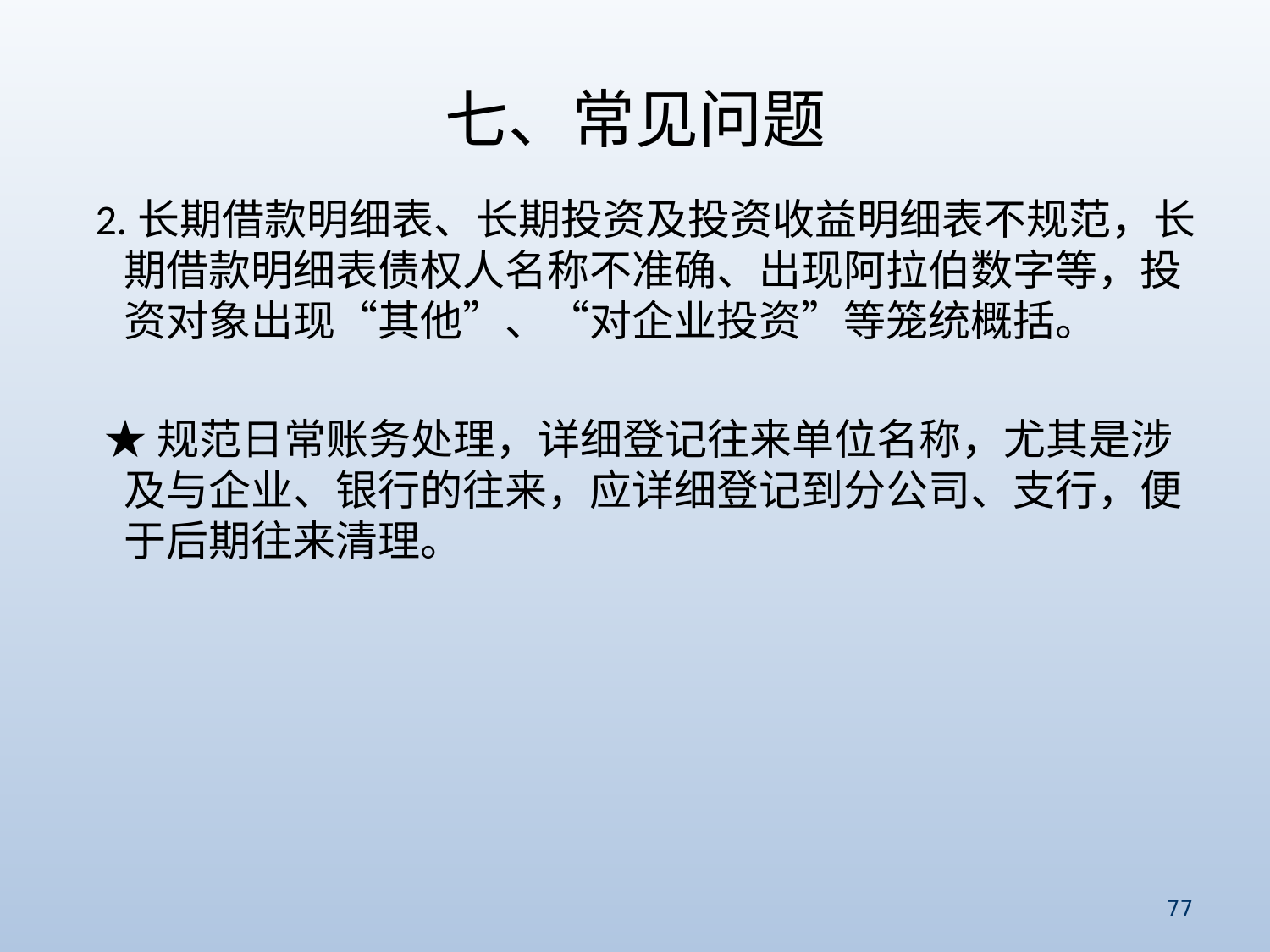

# 七、常见问题
  2.长期借款明细表、长期投资及投资收益明细表不规范，长期借款明细表债权人名称不准确、出现阿拉伯数字等，投资对象出现“其他”、“对企业投资”等笼统概括。

   ★规范日常账务处理，详细登记往来单位名称，尤其是涉及与企业、银行的往来，应详细登记到分公司、支行，便于后期往来清理。

77